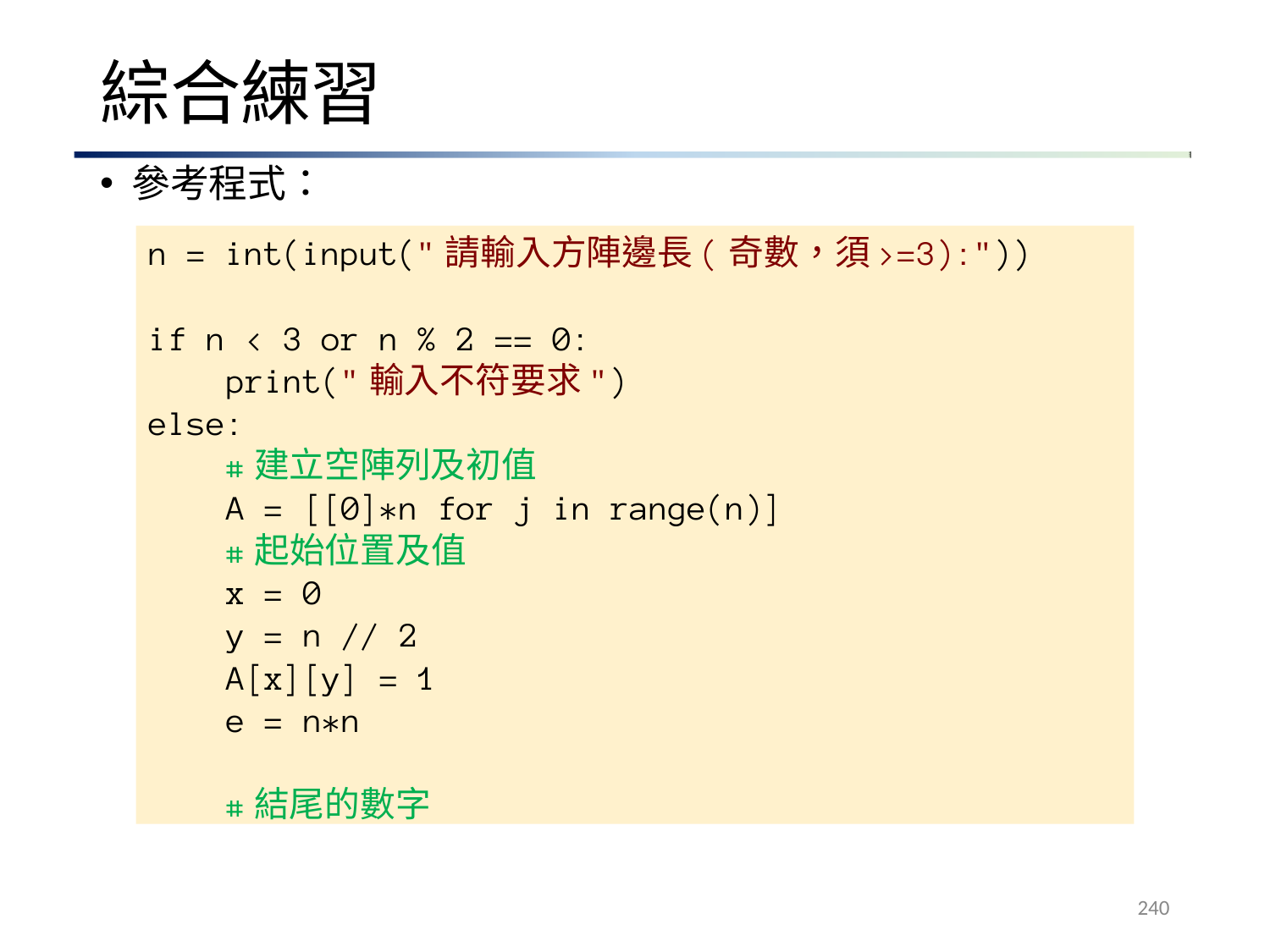

# 綜合練習
參考程式：
n = int(input("請輸入方陣邊長(奇數，須>=3):"))

if n < 3 or n % 2 == 0:
print("輸入不符要求")
else:
#建立空陣列及初值
A = [[0]*n for j in range(n)]
#起始位置及值
x = 0
y = n // 2  A[x][y] = 1
e = n*n	#結尾的數字
240